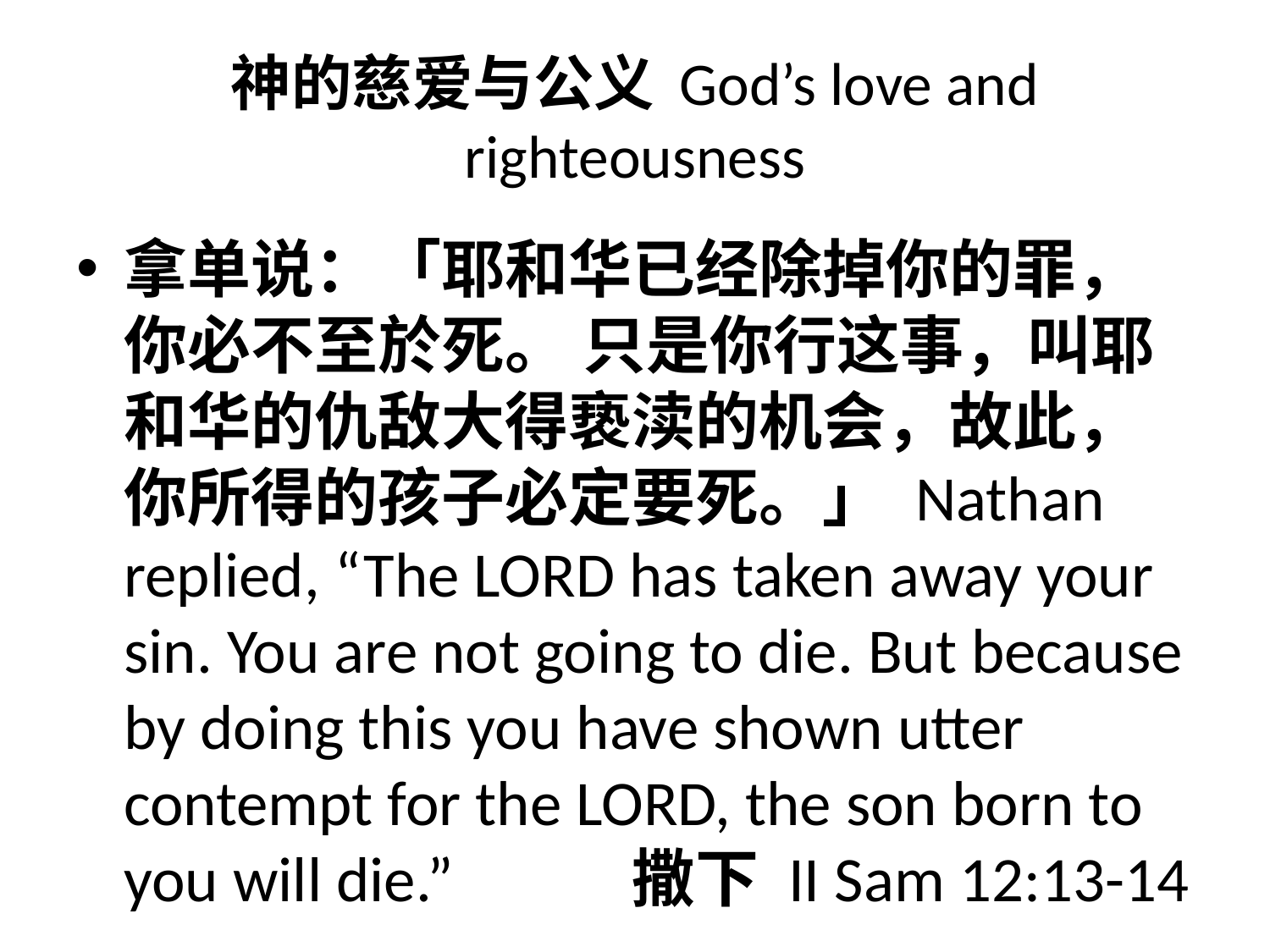

# 神的慈爱与公义 God’s love and righteousness
拿单说：「耶和华已经除掉你的罪，你必不至於死。 只是你行这事，叫耶和华的仇敌大得亵渎的机会，故此，你所得的孩子必定要死。」 Nathan replied, “The LORD has taken away your sin. You are not going to die. But because by doing this you have shown utter contempt for the LORD, the son born to you will die.”		撒下 II Sam 12:13-14